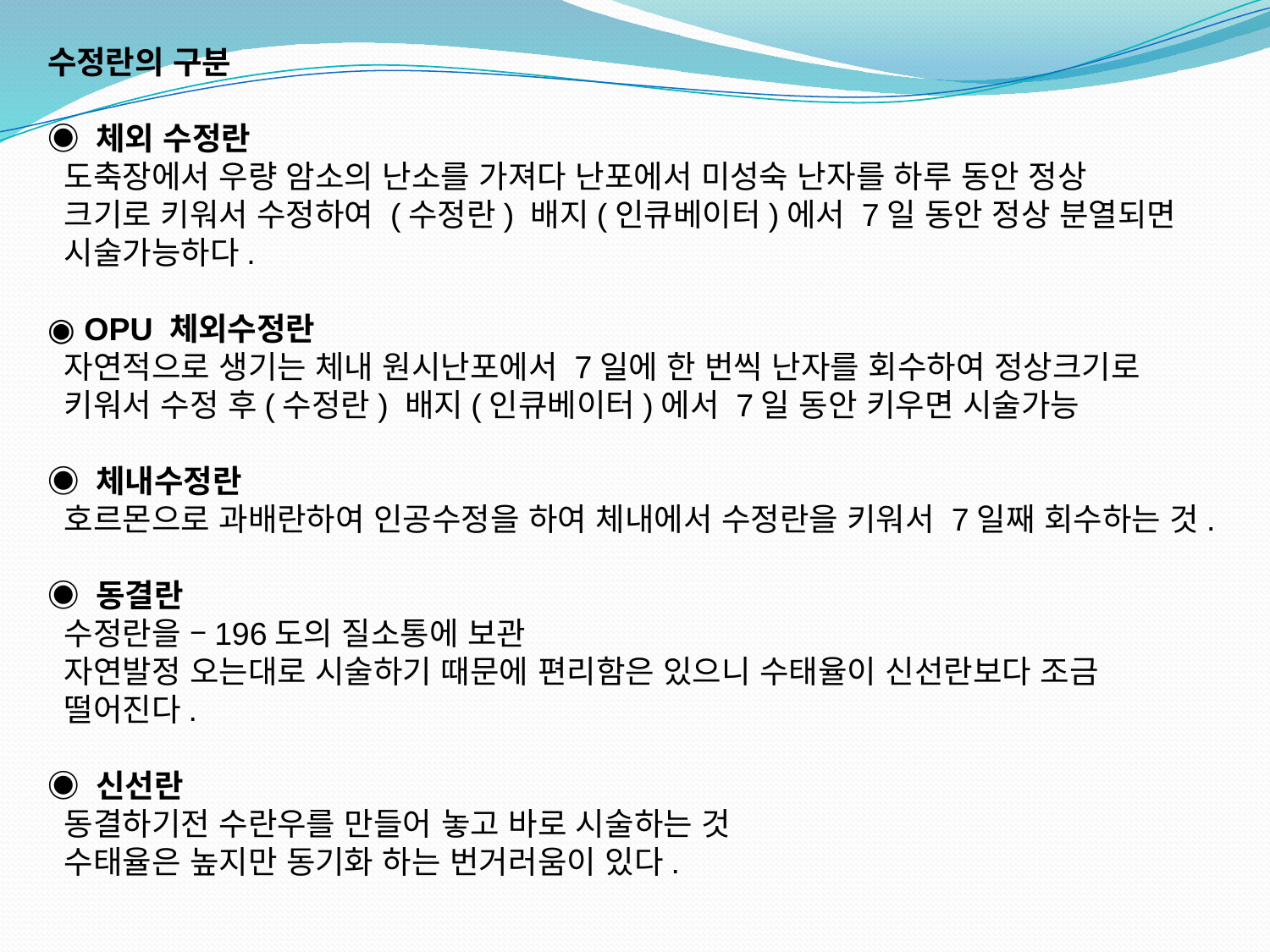

수정란의 구분

◉ 체외 수정란
 도축장에서 우량 암소의 난소를 가져다 난포에서 미성숙 난자를 하루 동안 정상
 크기로 키워서 수정하여 (수정란) 배지(인큐베이터)에서 7일 동안 정상 분열되면
 시술가능하다.

◉ OPU 체외수정란
 자연적으로 생기는 체내 원시난포에서 7일에 한 번씩 난자를 회수하여 정상크기로
 키워서 수정 후(수정란) 배지(인큐베이터)에서 7일 동안 키우면 시술가능

◉ 체내수정란
 호르몬으로 과배란하여 인공수정을 하여 체내에서 수정란을 키워서 7일째 회수하는 것.

◉ 동결란
 수정란을 –196도의 질소통에 보관
 자연발정 오는대로 시술하기 때문에 편리함은 있으니 수태율이 신선란보다 조금
 떨어진다.

◉ 신선란
 동결하기전 수란우를 만들어 놓고 바로 시술하는 것
 수태율은 높지만 동기화 하는 번거러움이 있다.